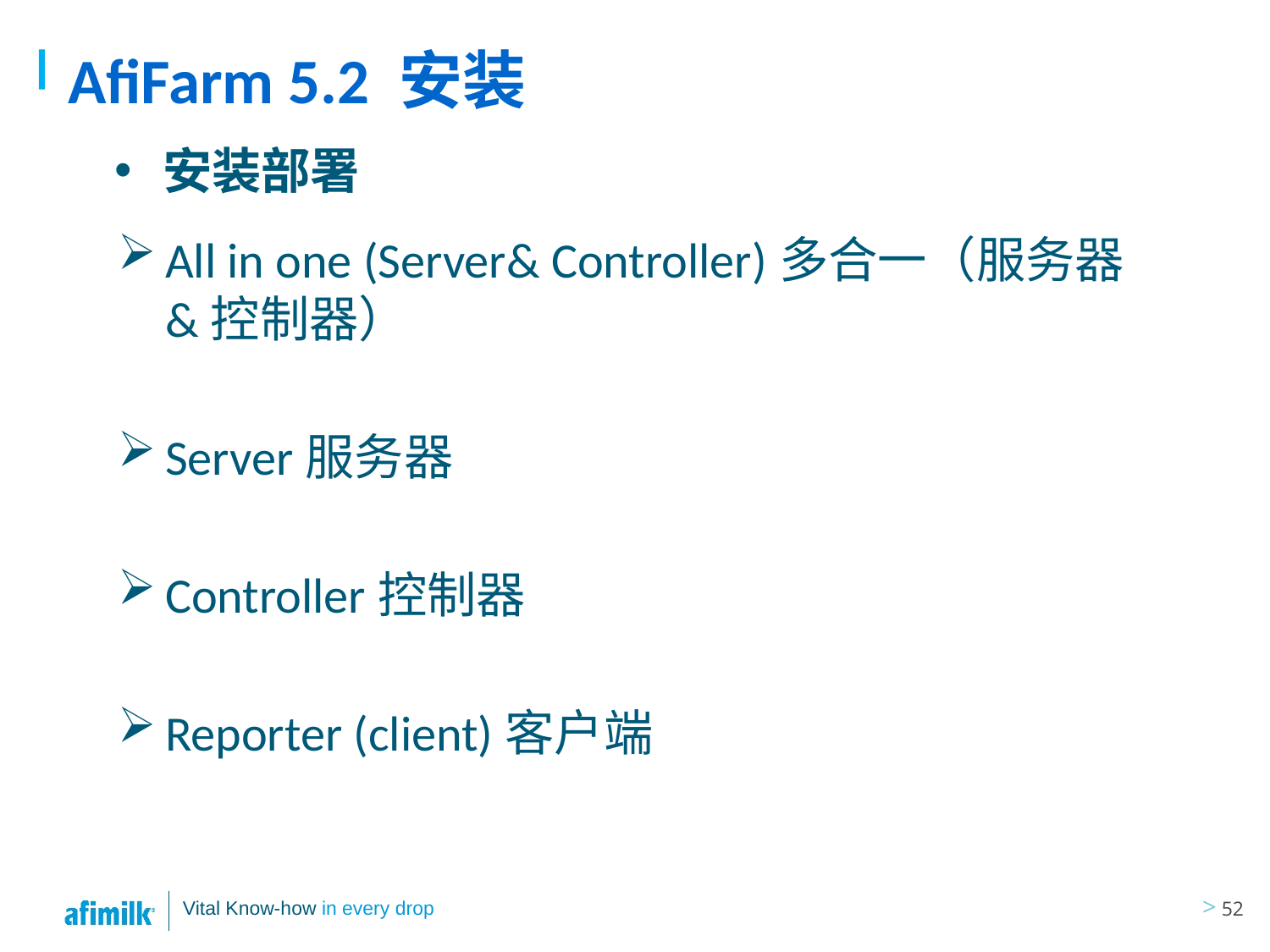

# AfiFarm 5.2 安装

安装部署
All in one (Server& Controller)多合一（服务器&控制器）

Server服务器

Controller控制器

Reporter (client)客户端